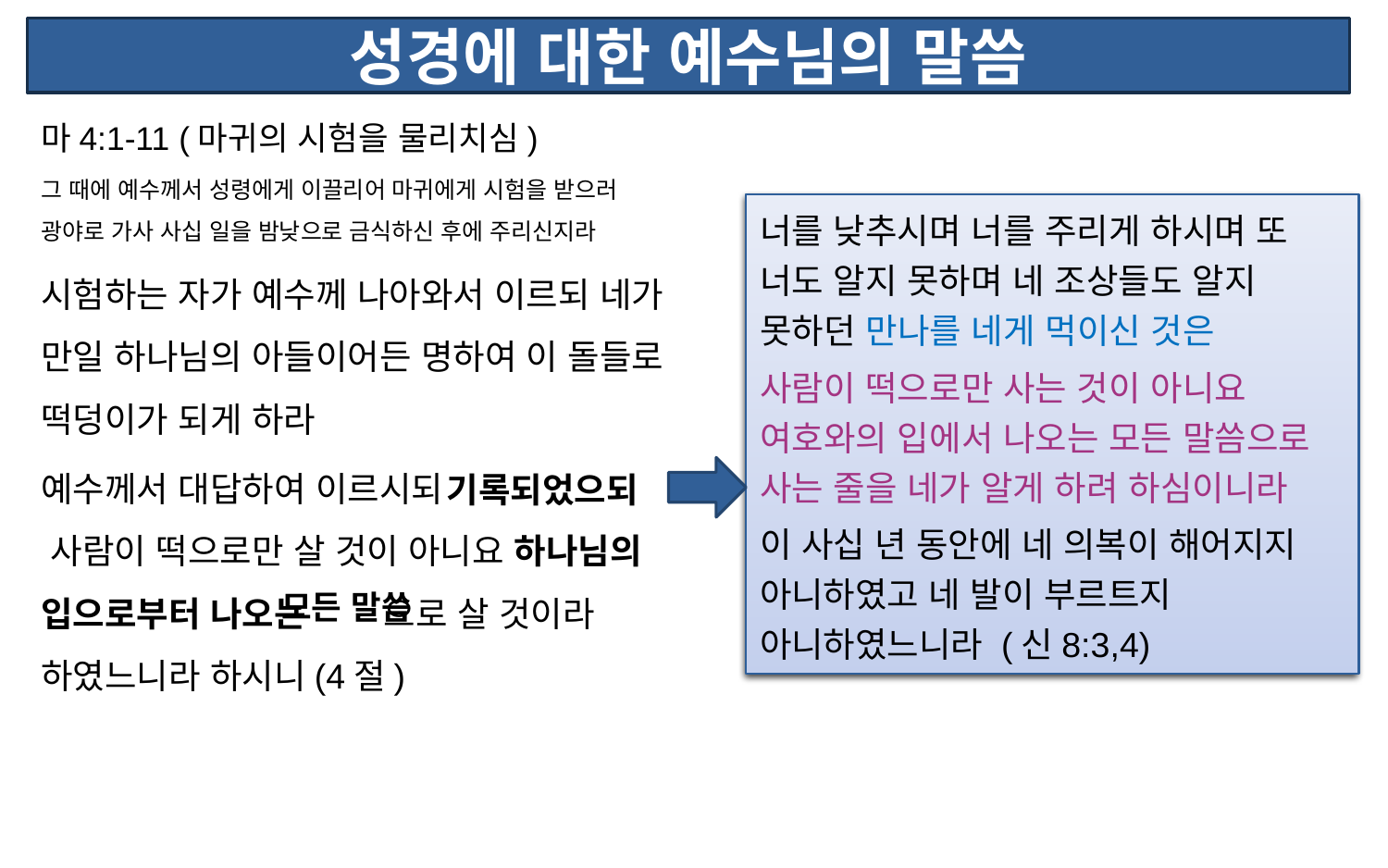

# 성경에 대한 예수님의 말씀
마4:1-11 (마귀의 시험을 물리치심)
그 때에 예수께서 성령에게 이끌리어 마귀에게 시험을 받으러 광야로 가사 사십 일을 밤낮으로 금식하신 후에 주리신지라
시험하는 자가 예수께 나아와서 이르되 네가 만일 하나님의 아들이어든 명하여 이 돌들로 떡덩이가 되게 하라
예수께서 대답하여 이르시되                         사람이 떡으로만 살 것이 아니요 하나님의 입으로부터 나오는        으로 살 것이라 하였느니라 하시니(4절)

네가 만일 하나님의 아들이어든 뛰어내리라 기록되었으되 그가 너를 위하여 그의 사자들을 명하시리니 그들이 손으로 너를 받들어 발이 돌에 부딪치지 않게 하리로다 하였느니라

 예수께서 이르시되 또                              주 너의 하나님을 시험하지 말라 하였느니라 하시니 (7절)

  이에 예수께서 말씀하시되 사탄아 물러가라                                    주 너의  하나님께 경배하고 다만 그를 섬기라 하였느니라 (10절)

너를 낮추시며 너를 주리게 하시며 또 너도 알지 못하며 네 조상들도 알지 못하던 만나를 네게 먹이신 것은
사람이 떡으로만 사는 것이 아니요 여호와의 입에서 나오는 모든 말씀으로 사는 줄을 네가 알게 하려 하심이니라
이 사십 년 동안에 네 의복이 해어지지 아니하였고 네 발이 부르트지 아니하였느니라 (신8:3,4)

기록되었으되

모든 말씀